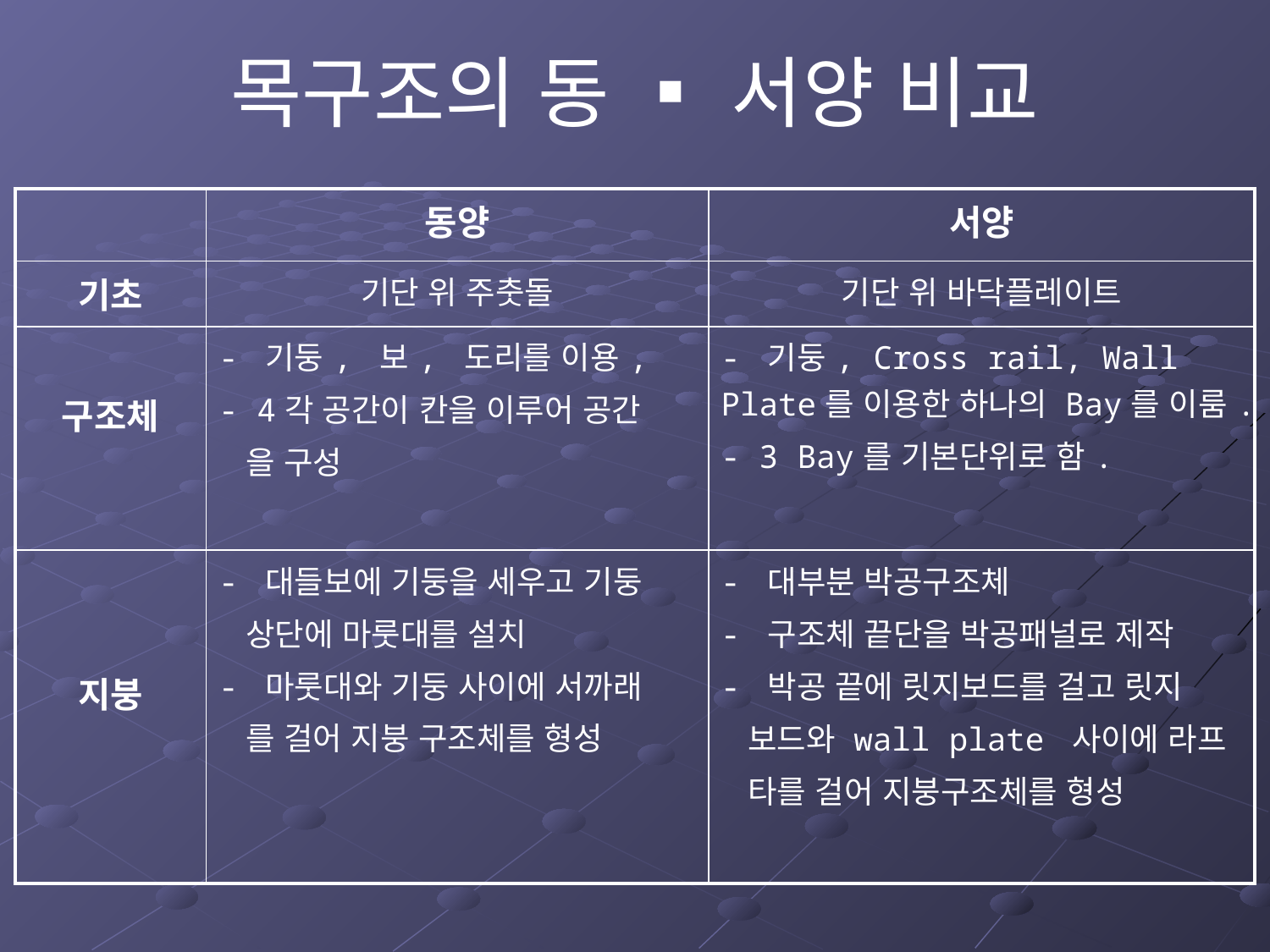

목구조의 동 ▪ 서양 비교
|  | 동양 | 서양 |
| --- | --- | --- |
| 기초 | 기단 위 주춧돌 | 기단 위 바닥플레이트 |
| 구조체 | - 기둥, 보, 도리를 이용, - 4각 공간이 칸을 이루어 공간 을 구성 | - 기둥, Cross rail, Wall Plate를 이용한 하나의 Bay를 이룸. - 3 Bay를 기본단위로 함. |
| 지붕 | - 대들보에 기둥을 세우고 기둥 상단에 마룻대를 설치 - 마룻대와 기둥 사이에 서까래 를 걸어 지붕 구조체를 형성 | - 대부분 박공구조체 - 구조체 끝단을 박공패널로 제작 - 박공 끝에 릿지보드를 걸고 릿지 보드와 wall plate 사이에 라프 타를 걸어 지붕구조체를 형성 |